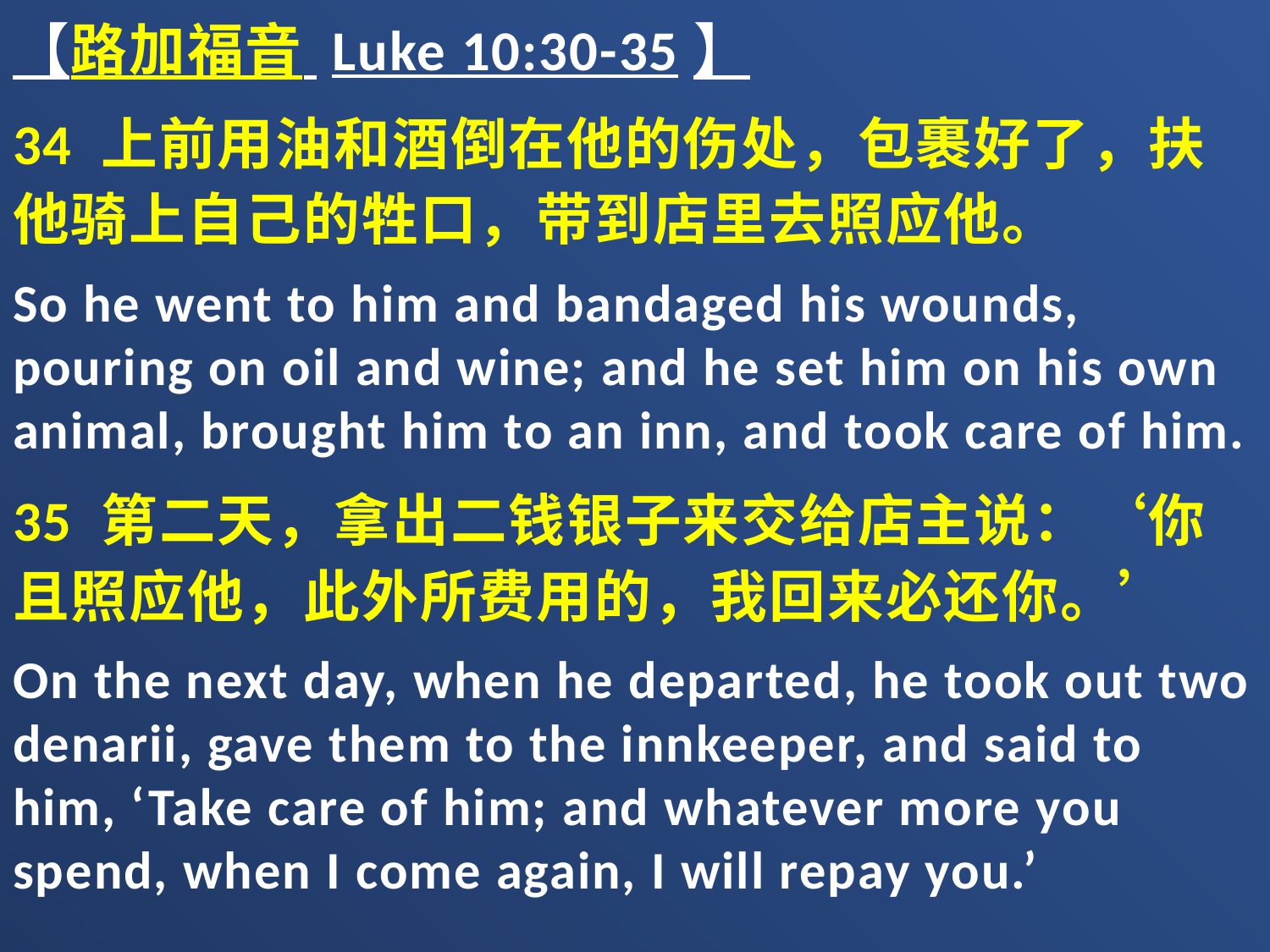

【路加福音 Luke 10:30-35】
34 上前用油和酒倒在他的伤处，包裹好了，扶他骑上自己的牲口，带到店里去照应他。
So he went to him and bandaged his wounds, pouring on oil and wine; and he set him on his own animal, brought him to an inn, and took care of him.
35 第二天，拿出二钱银子来交给店主说：‘你且照应他，此外所费用的，我回来必还你。’
On the next day, when he departed, he took out two denarii, gave them to the innkeeper, and said to him, ‘Take care of him; and whatever more you spend, when I come again, I will repay you.’